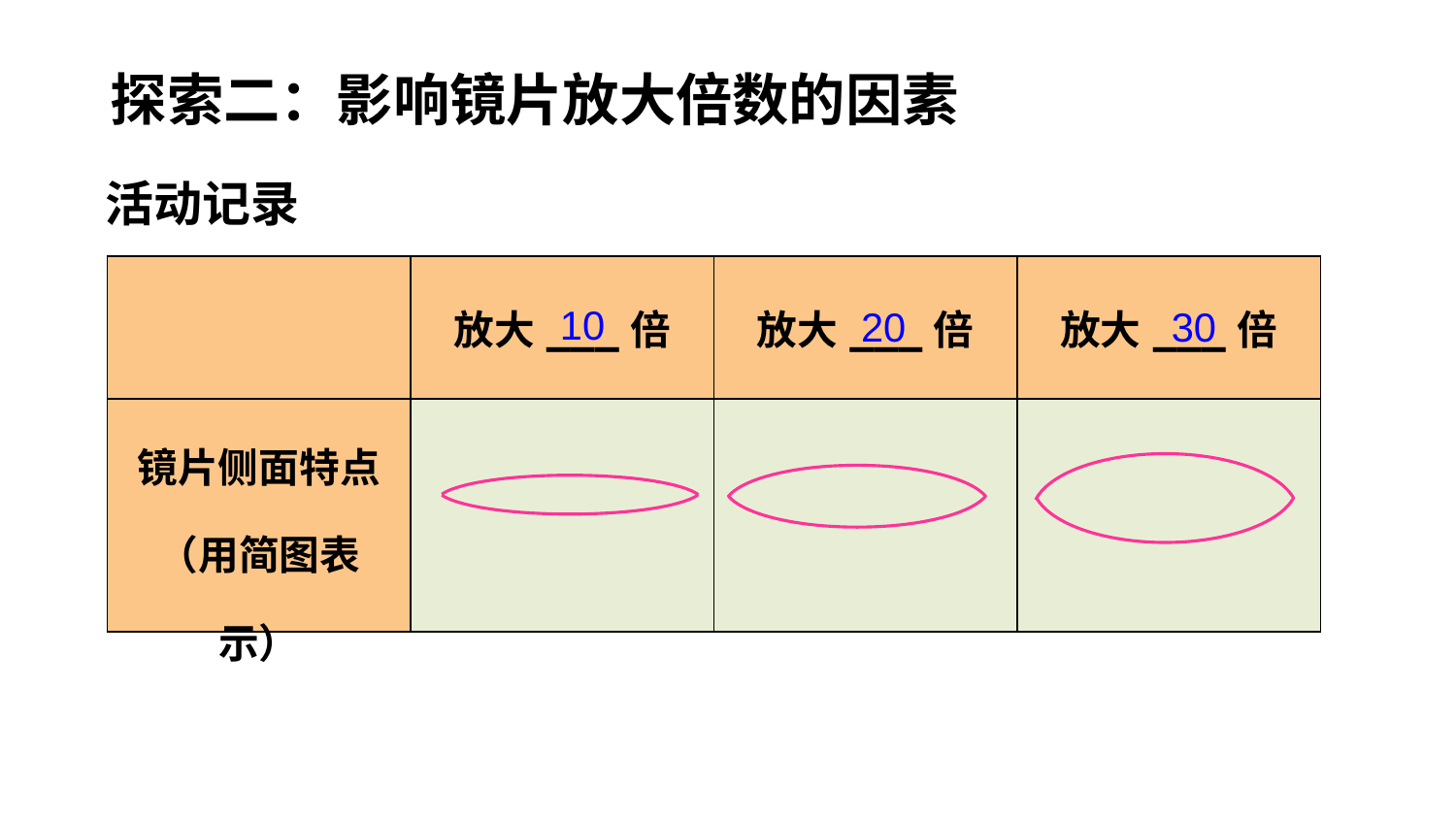

探索二：影响镜片放大倍数的因素
活动记录
|  | 放大\_\_\_倍 | 放大\_\_\_倍 | 放大\_\_\_倍 |
| --- | --- | --- | --- |
| 镜片侧面特点 （用简图表示） |  |  |  |
10
20
30